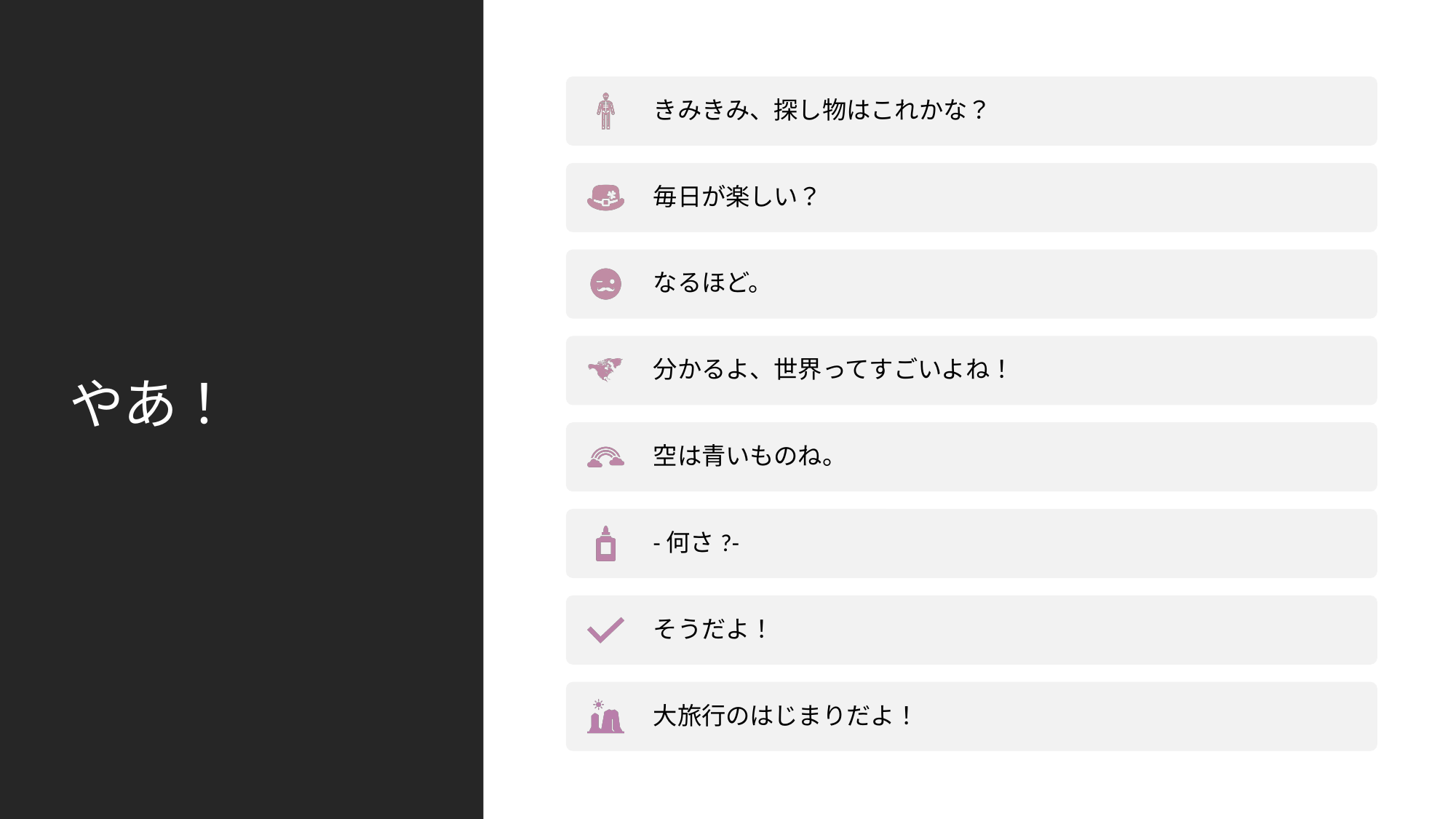

# やあ！
きみきみ、探し物はこれかな？
毎日が楽しい？
なるほど。
分かるよ、世界ってすごいよね！
空は青いものね。
-何さ?-
そうだよ！
大旅行のはじまりだよ！